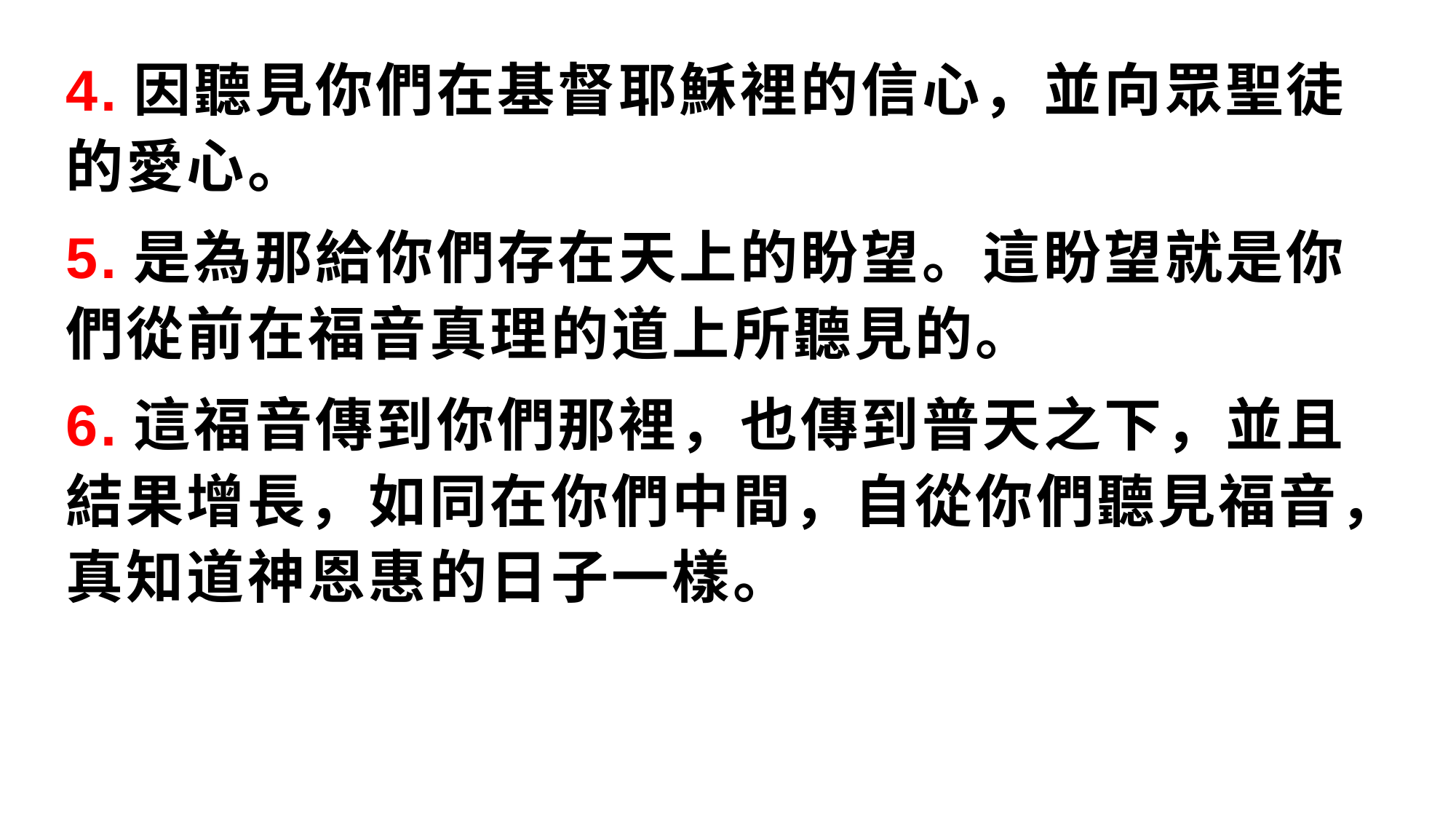

4.因聽見你們在基督耶穌裡的信心，並向眾聖徒的愛心。
5.是為那給你們存在天上的盼望。這盼望就是你們從前在福音真理的道上所聽見的。
6.這福音傳到你們那裡，也傳到普天之下，並且結果增長，如同在你們中間，自從你們聽見福音，真知道神恩惠的日子一樣。